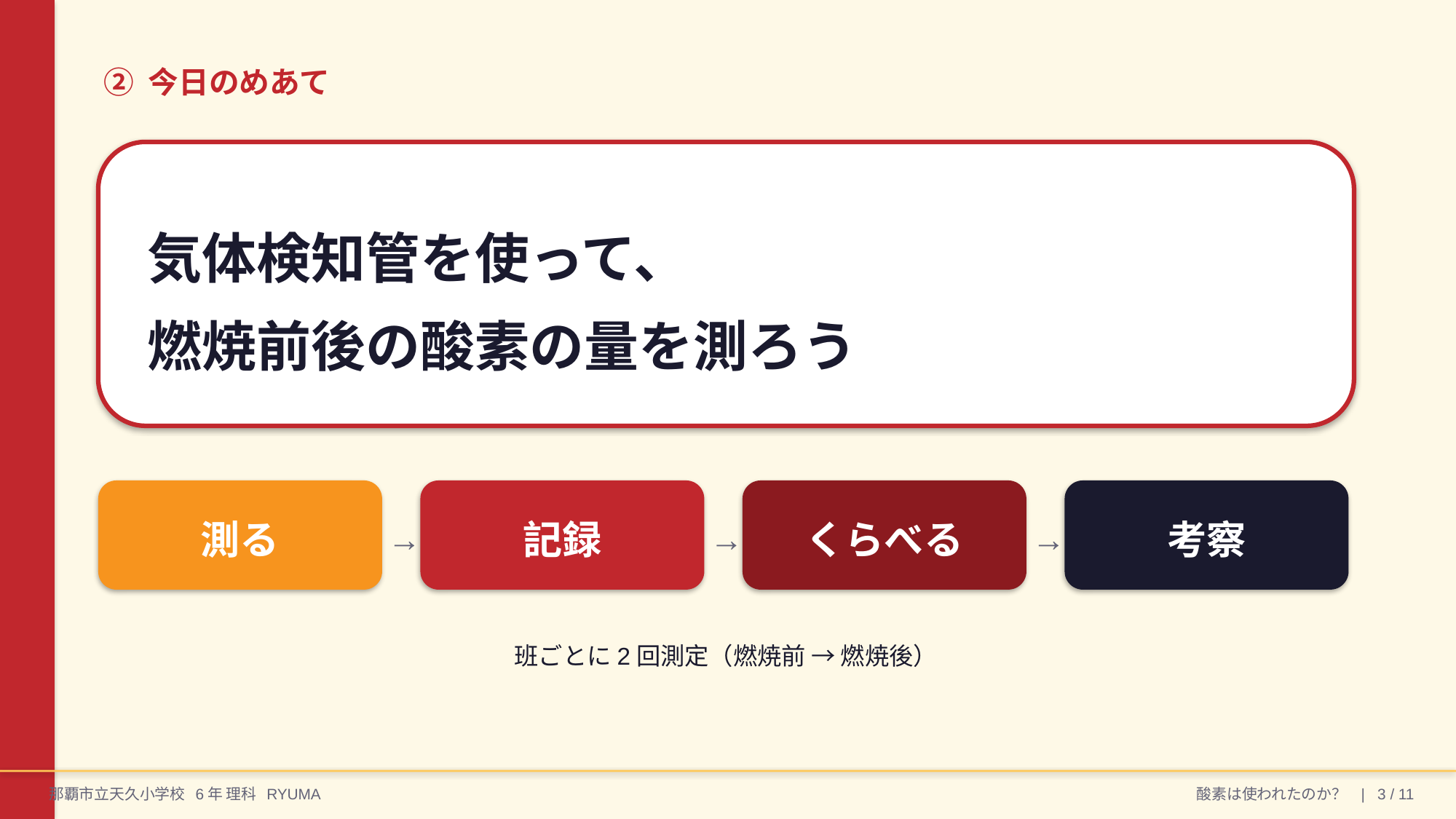

② 今日のめあて

気体検知管を使って、
燃焼前後の酸素の量を測ろう

測る
→

記録
→

くらべる
→

考察
班ごとに2回測定（燃焼前 → 燃焼後）

那覇市立天久小学校  6年 理科  RYUMA
酸素は使われたのか？   |   3 / 11